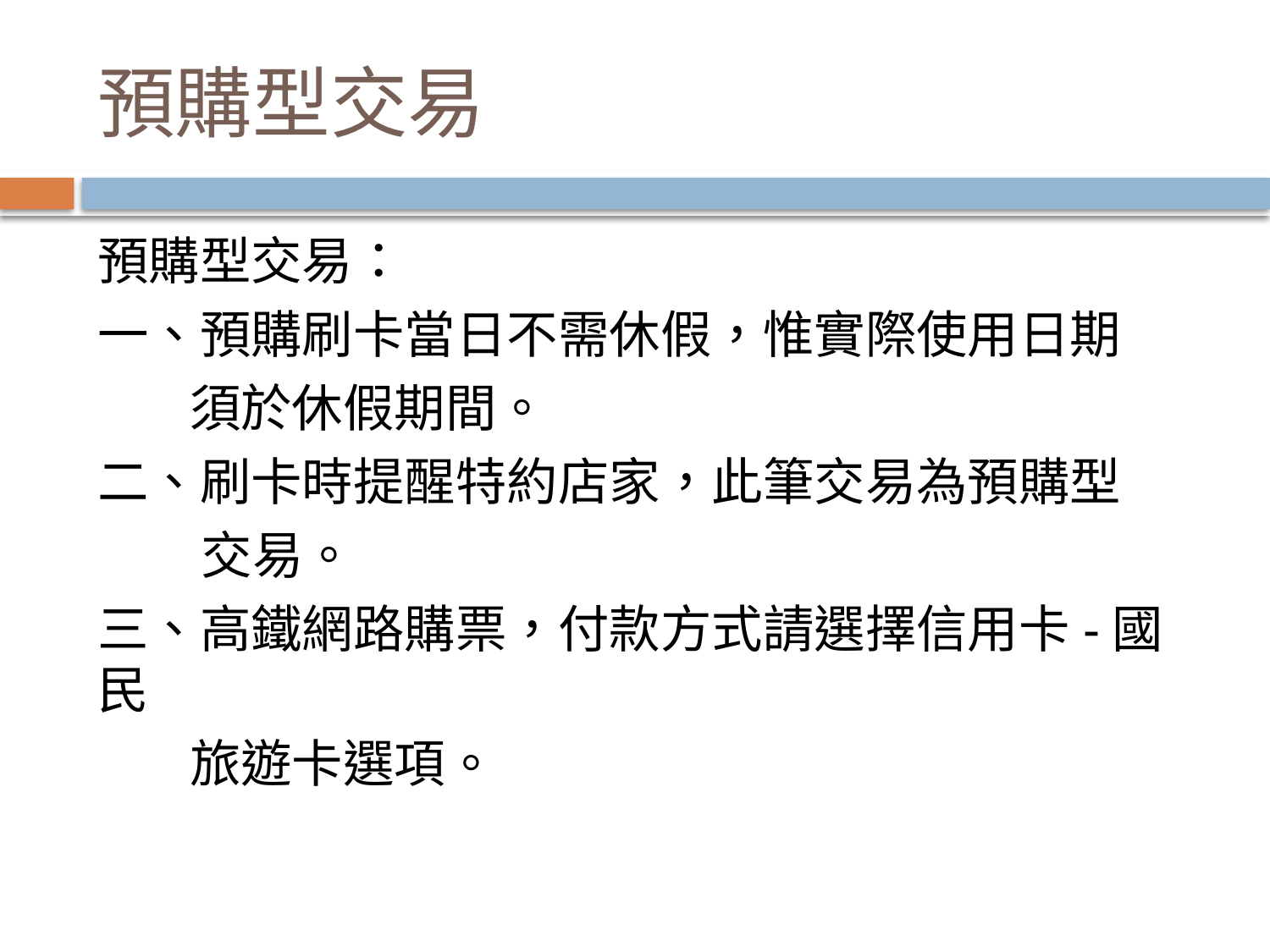

# 預購型交易
預購型交易：
一、預購刷卡當日不需休假，惟實際使用日期
       須於休假期間。
二、刷卡時提醒特約店家，此筆交易為預購型
        交易。
三、高鐵網路購票，付款方式請選擇信用卡-國民
       旅遊卡選項。